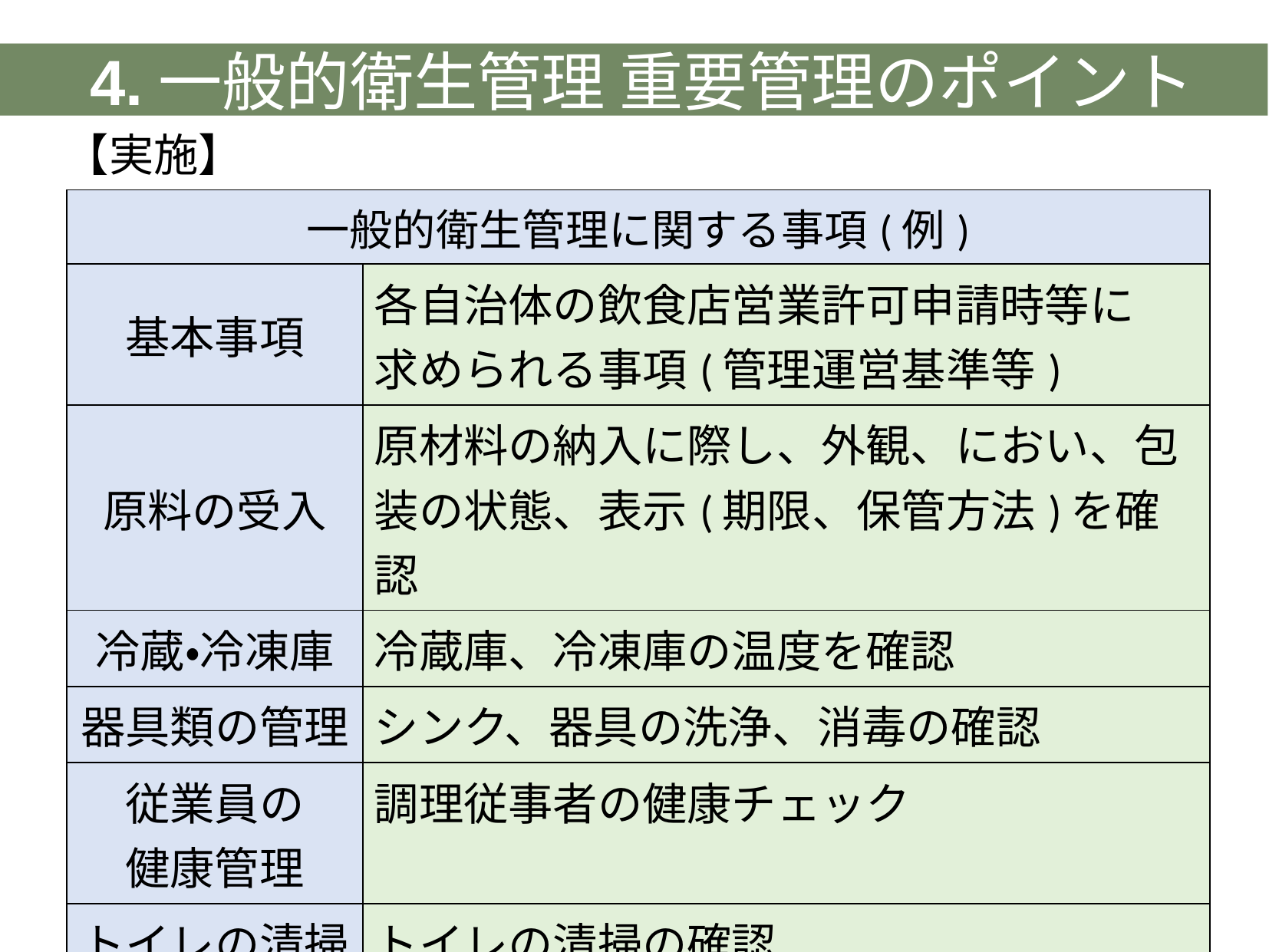

4.一般的衛生管理 重要管理のポイント
【実施】
| 一般的衛生管理に関する事項(例) |  |
| --- | --- |
| 基本事項 | 各自治体の飲食店営業許可申請時等に 求められる事項(管理運営基準等) |
| 原料の受入 | 原材料の納入に際し、外観、におい、包装の状態、表示(期限、保管方法)を確認 |
| 冷蔵・冷凍庫 | 冷蔵庫、冷凍庫の温度を確認 |
| 器具類の管理 | シンク、器具の洗浄、消毒の確認 |
| 従業員の 健康管理 | 調理従事者の健康チェック |
| トイレの清掃 | トイレの清掃の確認 |
| 手洗い | 調理前、トイレの後の手洗い |